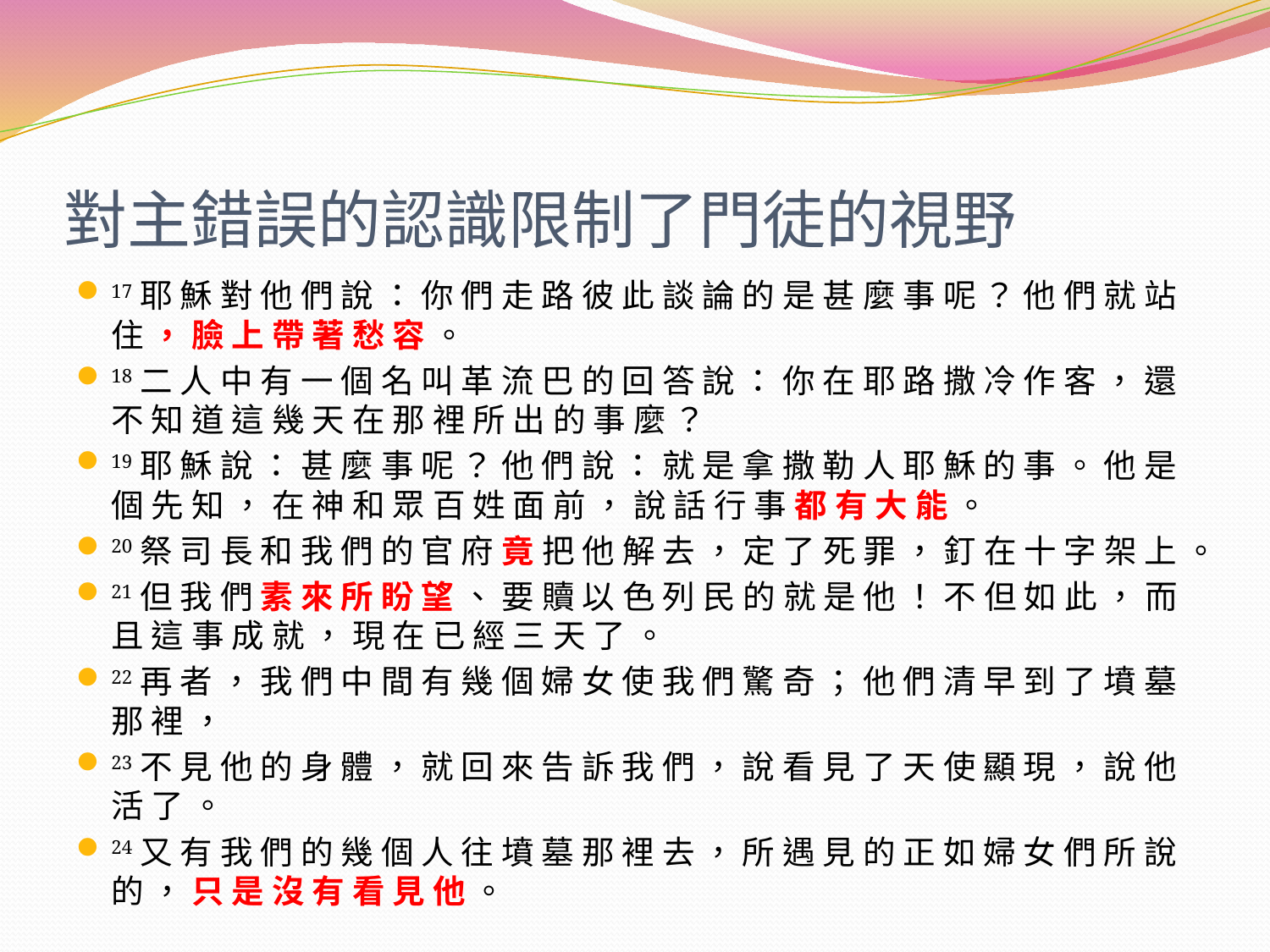

# 對主錯誤的認識限制了門徒的視野
17 耶 穌 對 他 們 說 ： 你 們 走 路 彼 此 談 論 的 是 甚 麼 事 呢 ？ 他 們 就 站 住 ， 臉 上 帶 著 愁 容 。
18 二 人 中 有 一 個 名 叫 革 流 巴 的 回 答 說 ： 你 在 耶 路 撒 冷 作 客 ， 還 不 知 道 這 幾 天 在 那 裡 所 出 的 事 麼 ？
19 耶 穌 說 ： 甚 麼 事 呢 ？ 他 們 說 ： 就 是 拿 撒 勒 人 耶 穌 的 事 。 他 是 個 先 知 ， 在 神 和 眾 百 姓 面 前 ， 說 話 行 事 都 有 大 能 。
20 祭 司 長 和 我 們 的 官 府 竟 把 他 解 去 ， 定 了 死 罪 ， 釘 在 十 字 架 上 。
21 但 我 們 素 來 所 盼 望 、 要 贖 以 色 列 民 的 就 是 他 ！ 不 但 如 此 ， 而 且 這 事 成 就 ， 現 在 已 經 三 天 了 。
22 再 者 ， 我 們 中 間 有 幾 個 婦 女 使 我 們 驚 奇 ； 他 們 清 早 到 了 墳 墓 那 裡 ，
23 不 見 他 的 身 體 ， 就 回 來 告 訴 我 們 ， 說 看 見 了 天 使 顯 現 ， 說 他 活 了 。
24 又 有 我 們 的 幾 個 人 往 墳 墓 那 裡 去 ， 所 遇 見 的 正 如 婦 女 們 所 說 的 ， 只 是 沒 有 看 見 他 。